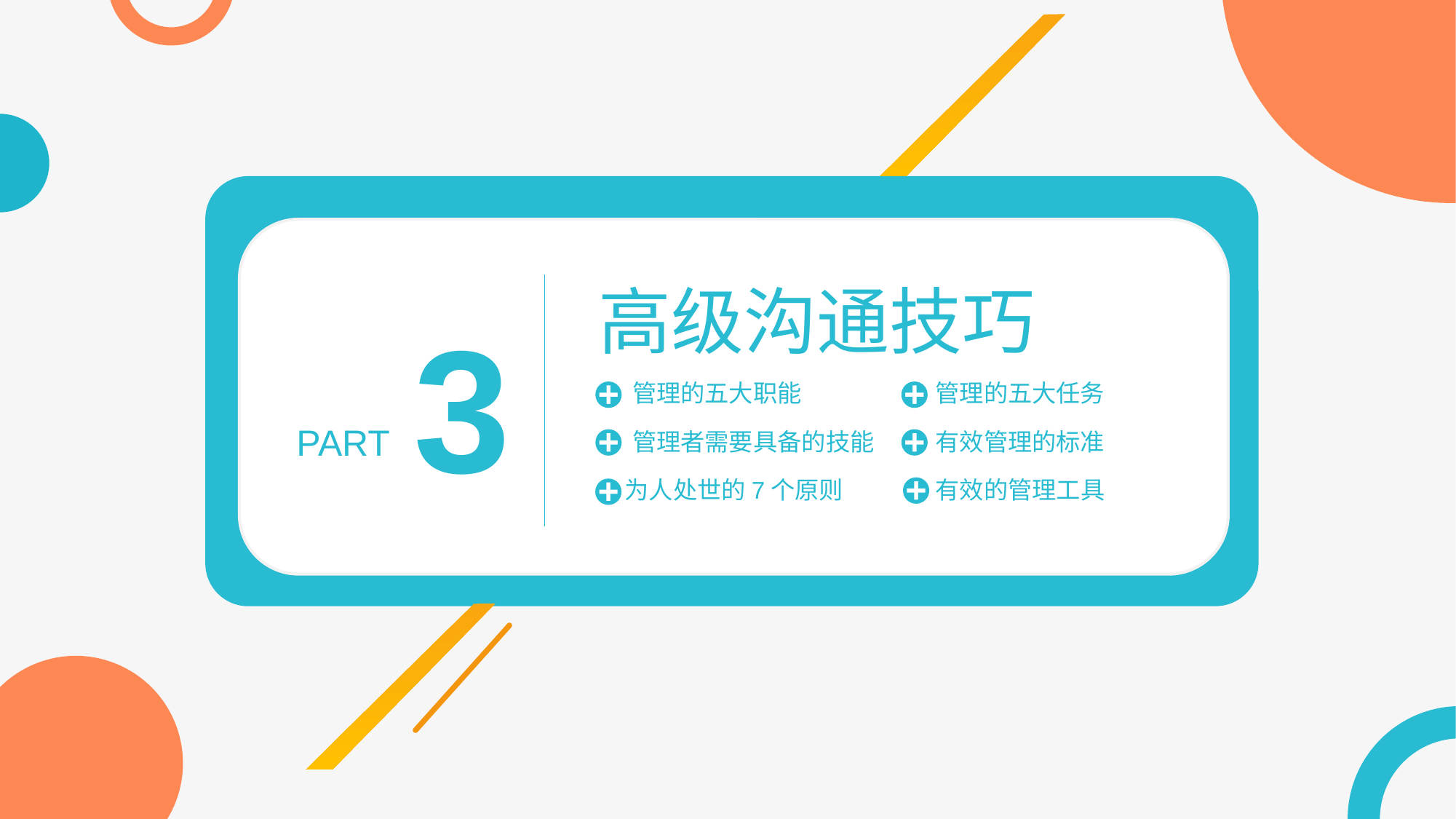

高级沟通技巧
3
管理的五大职能
管理的五大任务

PART
管理者需要具备的技能
有效管理的标准

为人处世的7个原则
有效的管理工具